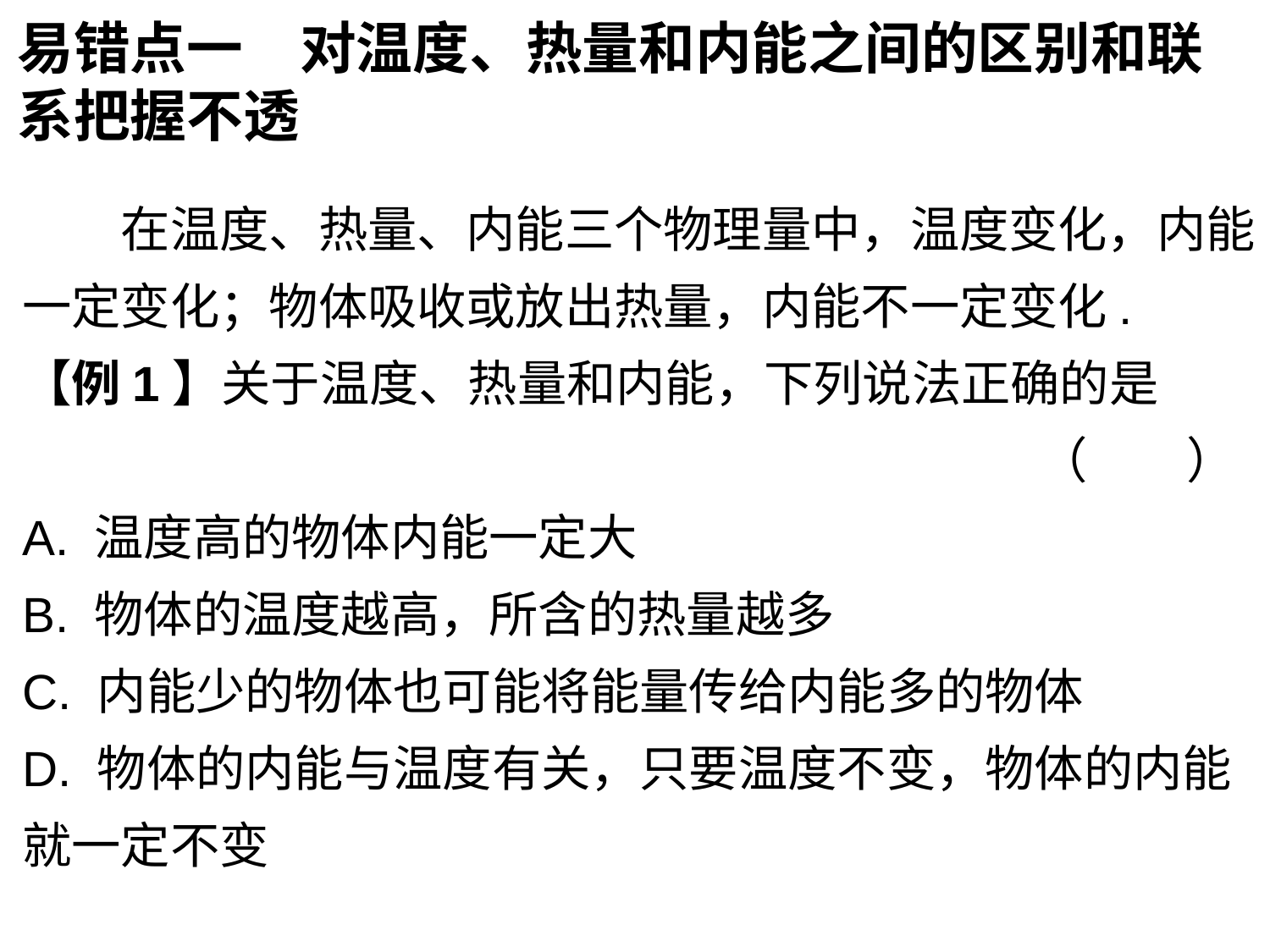

易错点一　对温度、热量和内能之间的区别和联系把握不透
　　在温度、热量、内能三个物理量中，温度变化，内能一定变化；物体吸收或放出热量，内能不一定变化.
【例1】关于温度、热量和内能，下列说法正确的是									（　　）
A. 温度高的物体内能一定大
B. 物体的温度越高，所含的热量越多
C. 内能少的物体也可能将能量传给内能多的物体
D. 物体的内能与温度有关，只要温度不变，物体的内能就一定不变